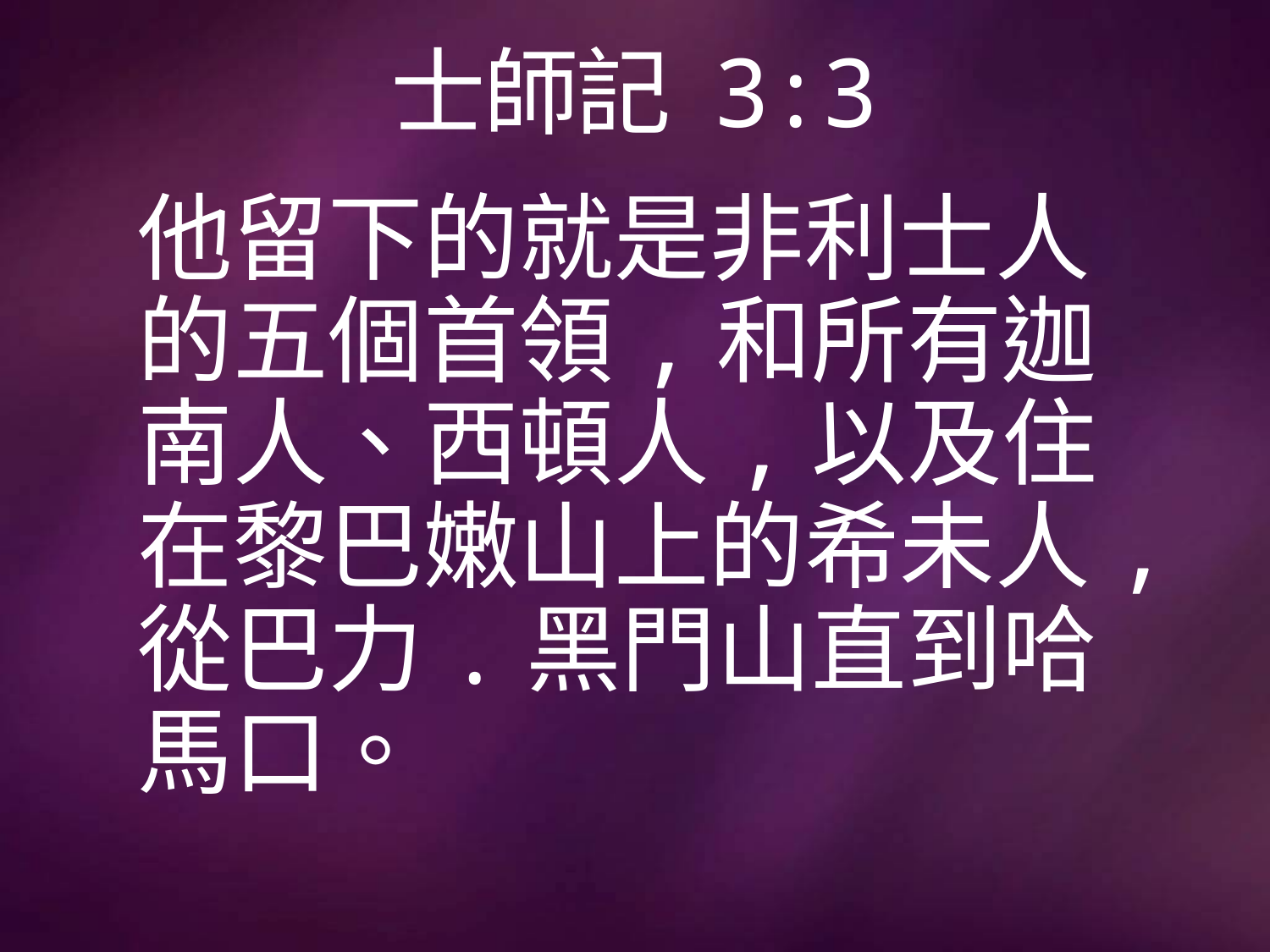

# 士師記 3:3
他留下的就是非利士人的五個首領,和所有迦南人、西頓人,以及住在黎巴嫩山上的希未人,從巴力.黑門山直到哈馬口。